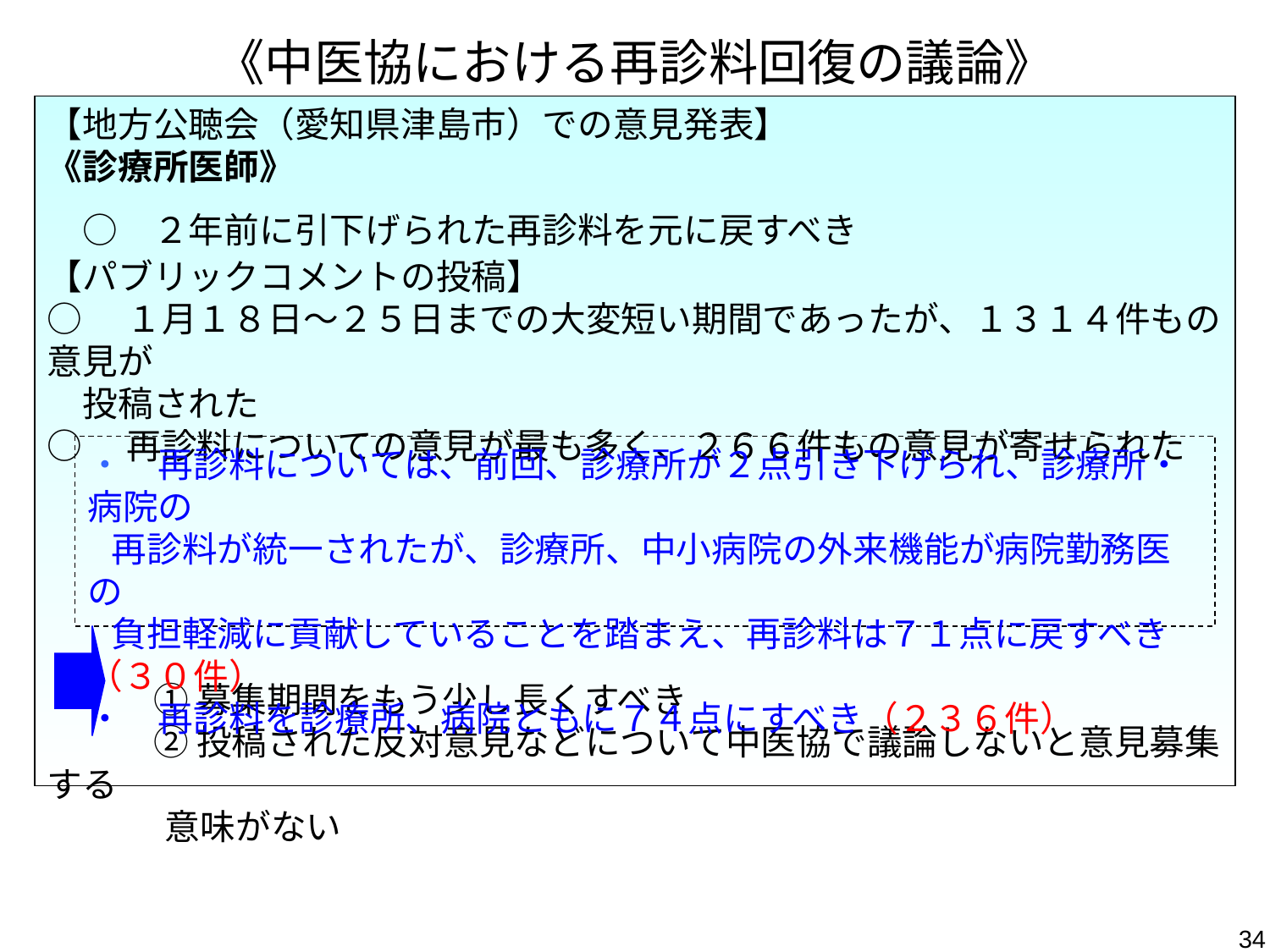

# 《中医協における再診料回復の議論》
【地方公聴会（愛知県津島市）での意見発表】
《診療所医師》
　○　２年前に引下げられた再診料を元に戻すべき
【パブリックコメントの投稿】
○　１月１８日～２５日までの大変短い期間であったが、１３１４件もの意見が
　投稿された
○　再診料についての意見が最も多く、２６６件もの意見が寄せられた

　　　① 募集期間をもう少し長くすべき
　　　② 投稿された反対意見などについて中医協で議論しないと意見募集する
　　      意味がない

・　再診料については、前回、診療所が２点引き下げられ、診療所・病院の
  再診料が統一されたが、診療所、中小病院の外来機能が病院勤務医の
  負担軽減に貢献していることを踏まえ、再診料は７１点に戻すべき（３０件）
・　再診料を診療所、病院ともに７４点にすべき（２３６件）

34